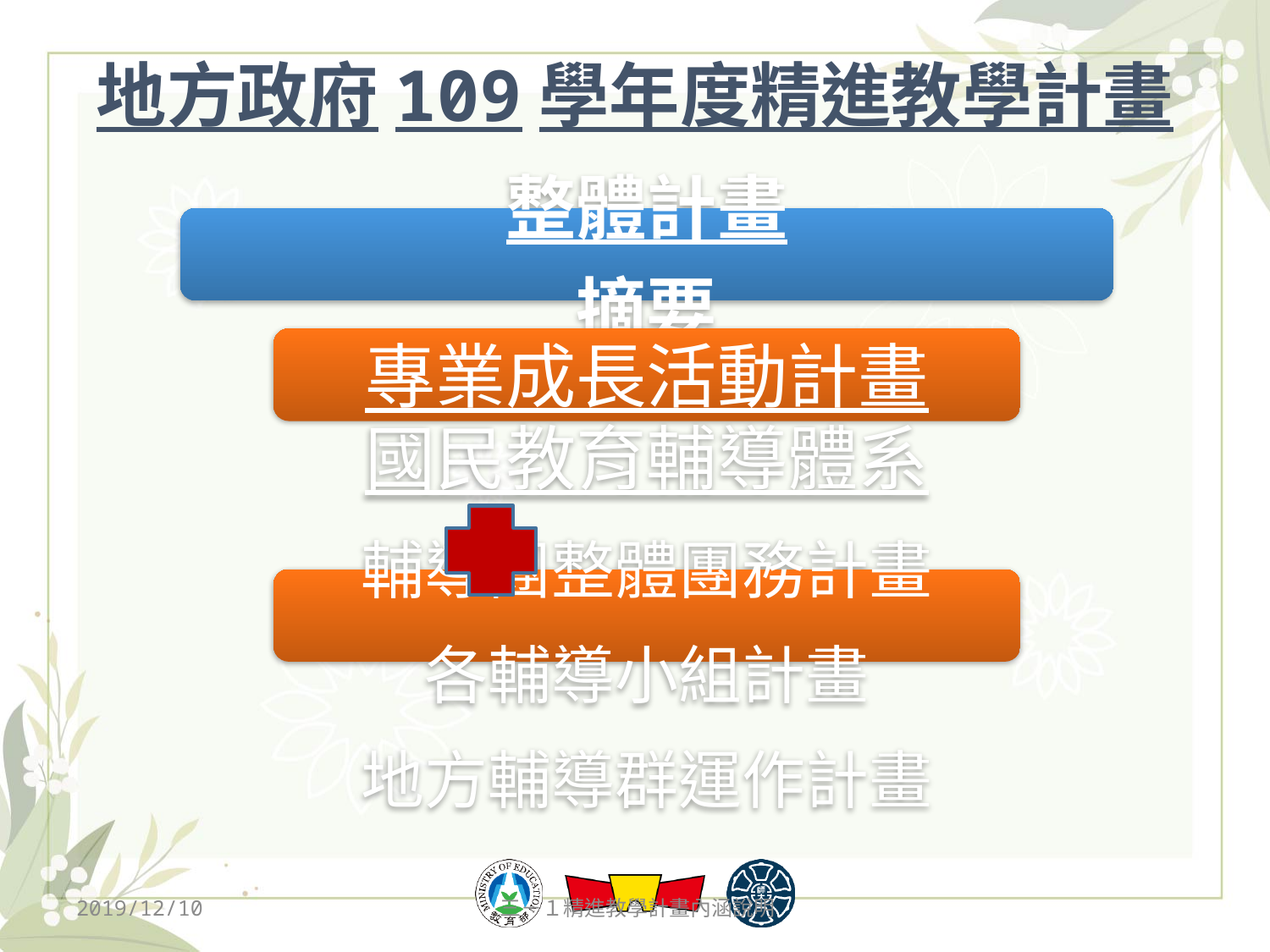

# 地方政府109學年度精進教學計畫
整體計畫
摘要
專業成長活動計畫
國民教育輔導體系
輔導團整體團務計畫
各輔導小組計畫
地方輔導群運作計畫

2019/12/10
三－１精進教學計畫內涵說明